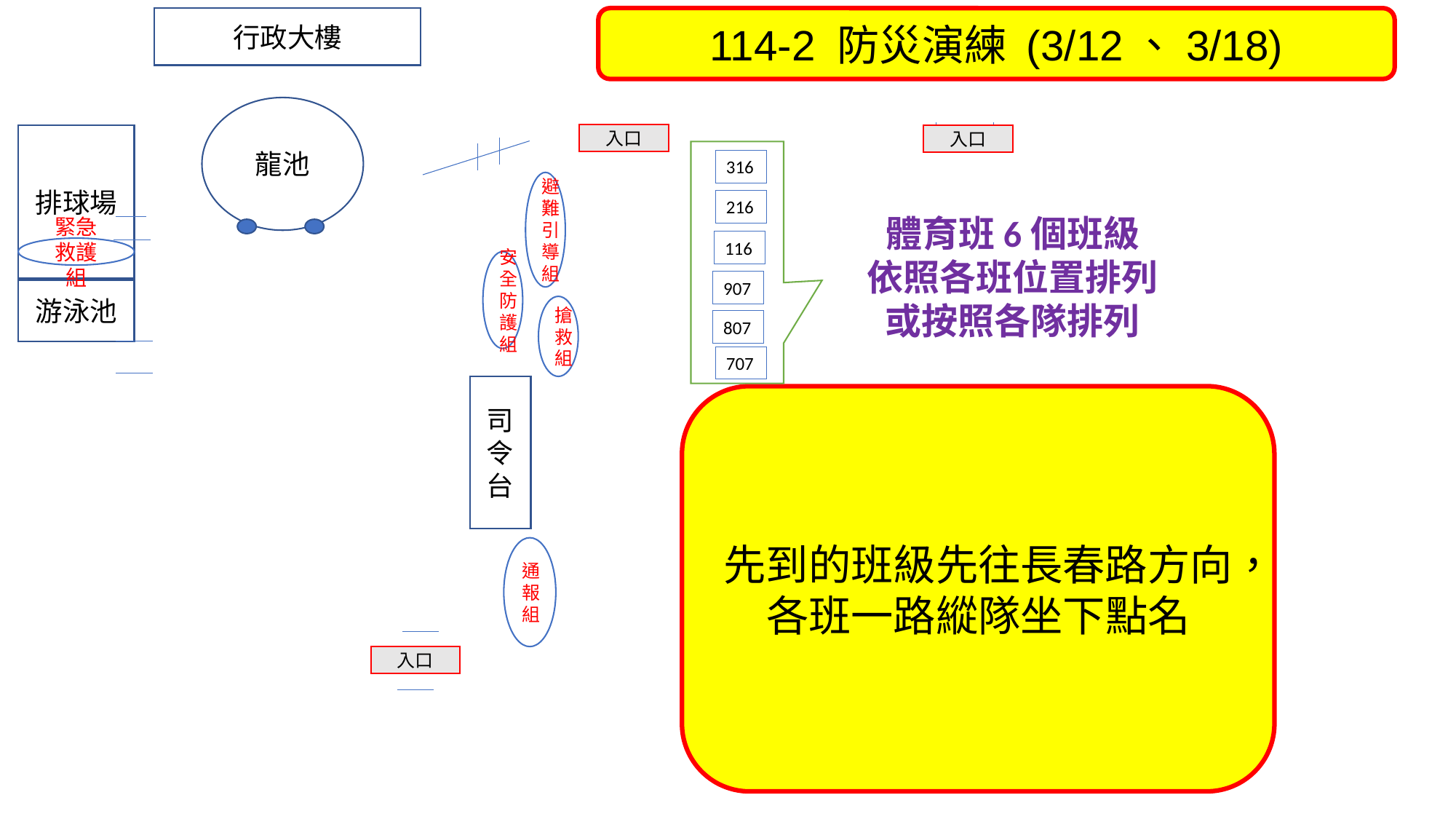

行政大樓
114-2 防災演練 (3/12、3/18)
龍池
入口
排球場
入口

316
避難引導組
216
體育班6個班級
依照各班位置排列
或按照各隊排列

116
緊急救護組
安全防護組
907
游泳池
搶救組
807
707
司令台
先到的班級先往長春路方向，
各班一路縱隊坐下點名
通報組
入口